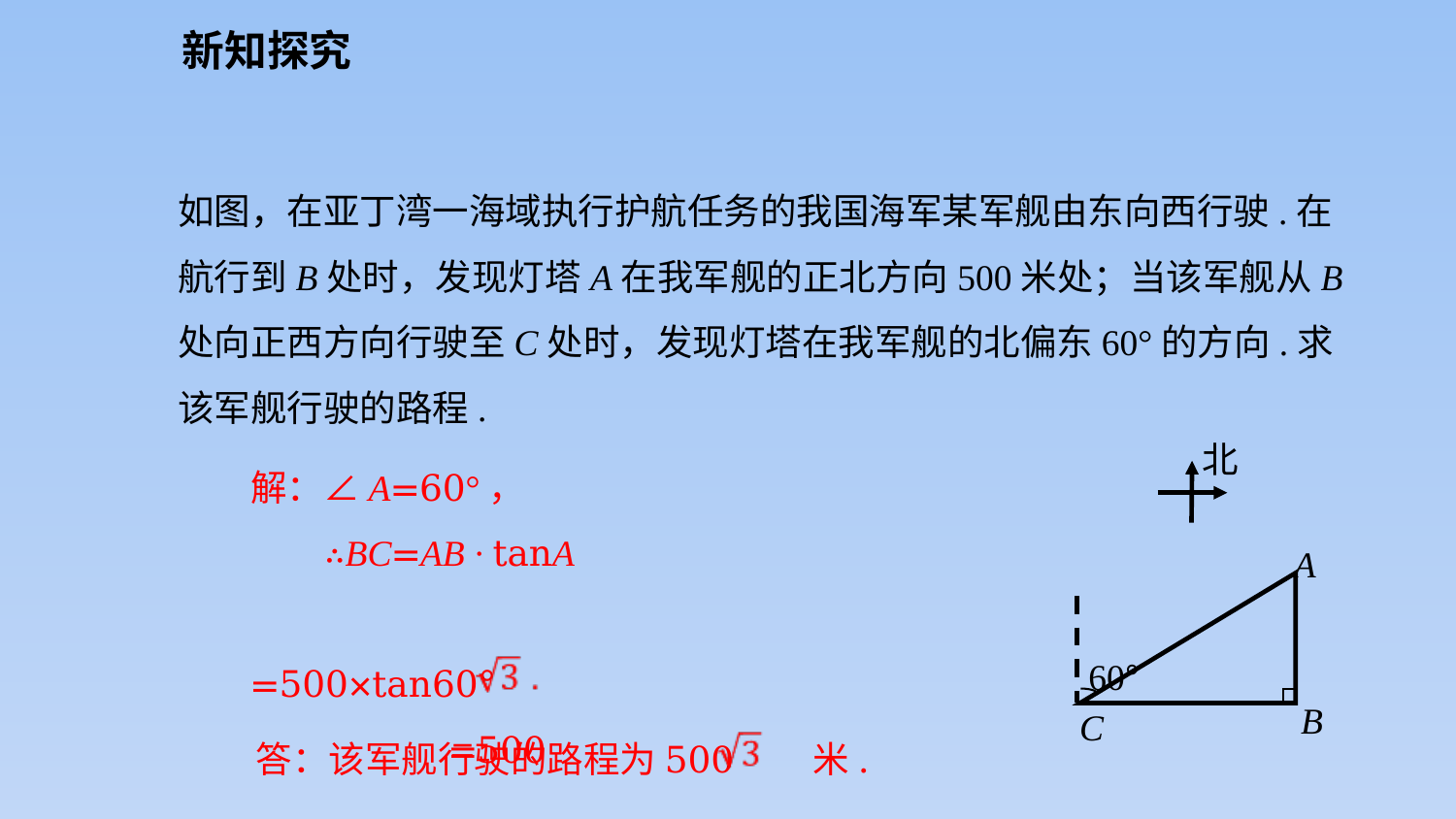

新知探究
如图，在亚丁湾一海域执行护航任务的我国海军某军舰由东向西行驶.在航行到B处时，发现灯塔A在我军舰的正北方向500米处；当该军舰从B处向正西方向行驶至C处时，发现灯塔在我军舰的北偏东60°的方向.求该军舰行驶的路程.
北
A

60°

B
C
解：∠A=60°，
        ∴BC=AB · tanA
                 =500×tan60°
                 =500

答：该军舰行驶的路程为500      米.